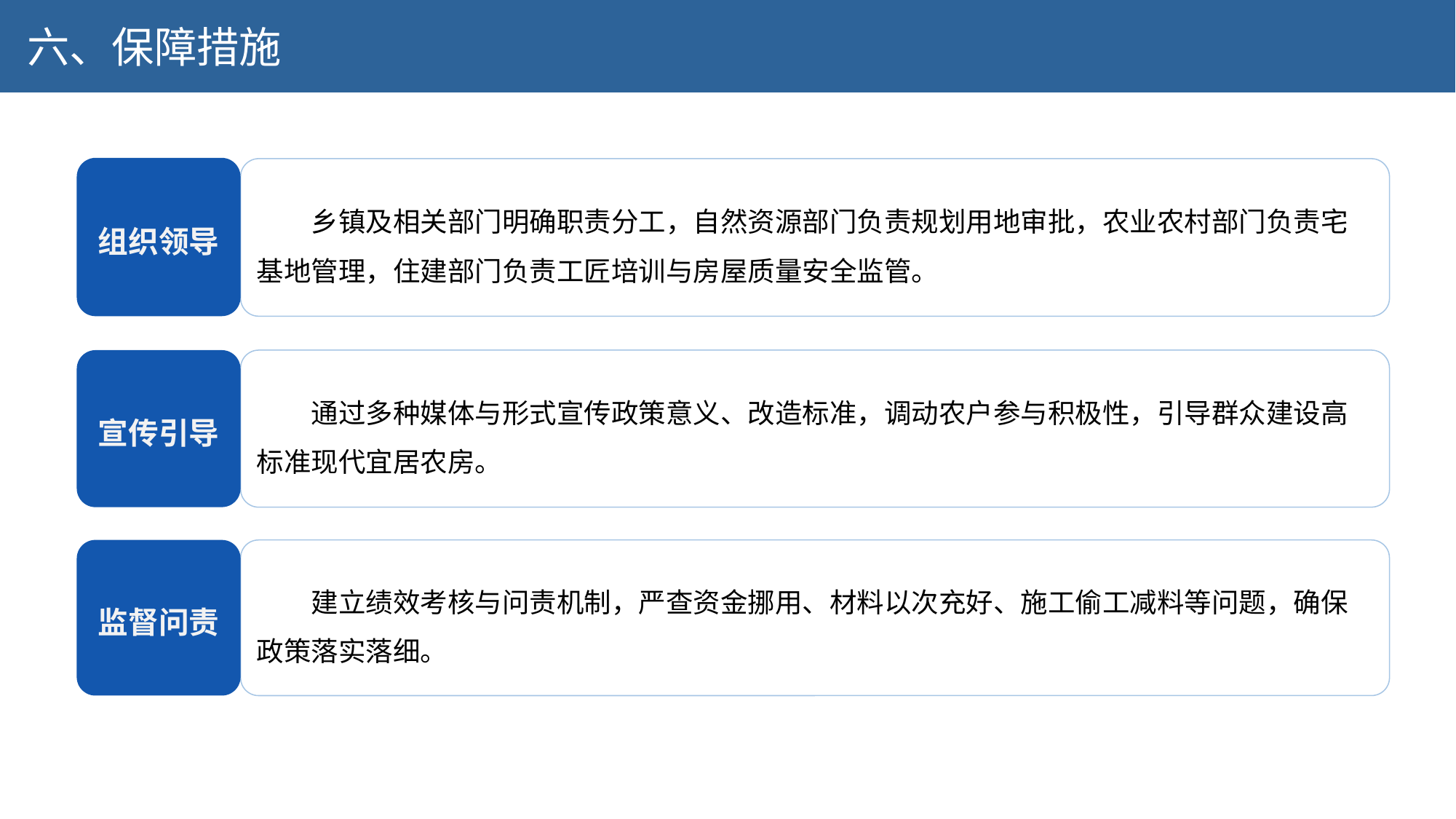

六、保障措施
组织领导
乡镇及相关部门明确职责分工，自然资源部门负责规划用地审批，农业农村部门负责宅基地管理，住建部门负责工匠培训与房屋质量安全监管。
通过多种媒体与形式宣传政策意义、改造标准，调动农户参与积极性，引导群众建设高标准现代宜居农房。
宣传引导
监督问责
建立绩效考核与问责机制，严查资金挪用、材料以次充好、施工偷工减料等问题，确保政策落实落细。